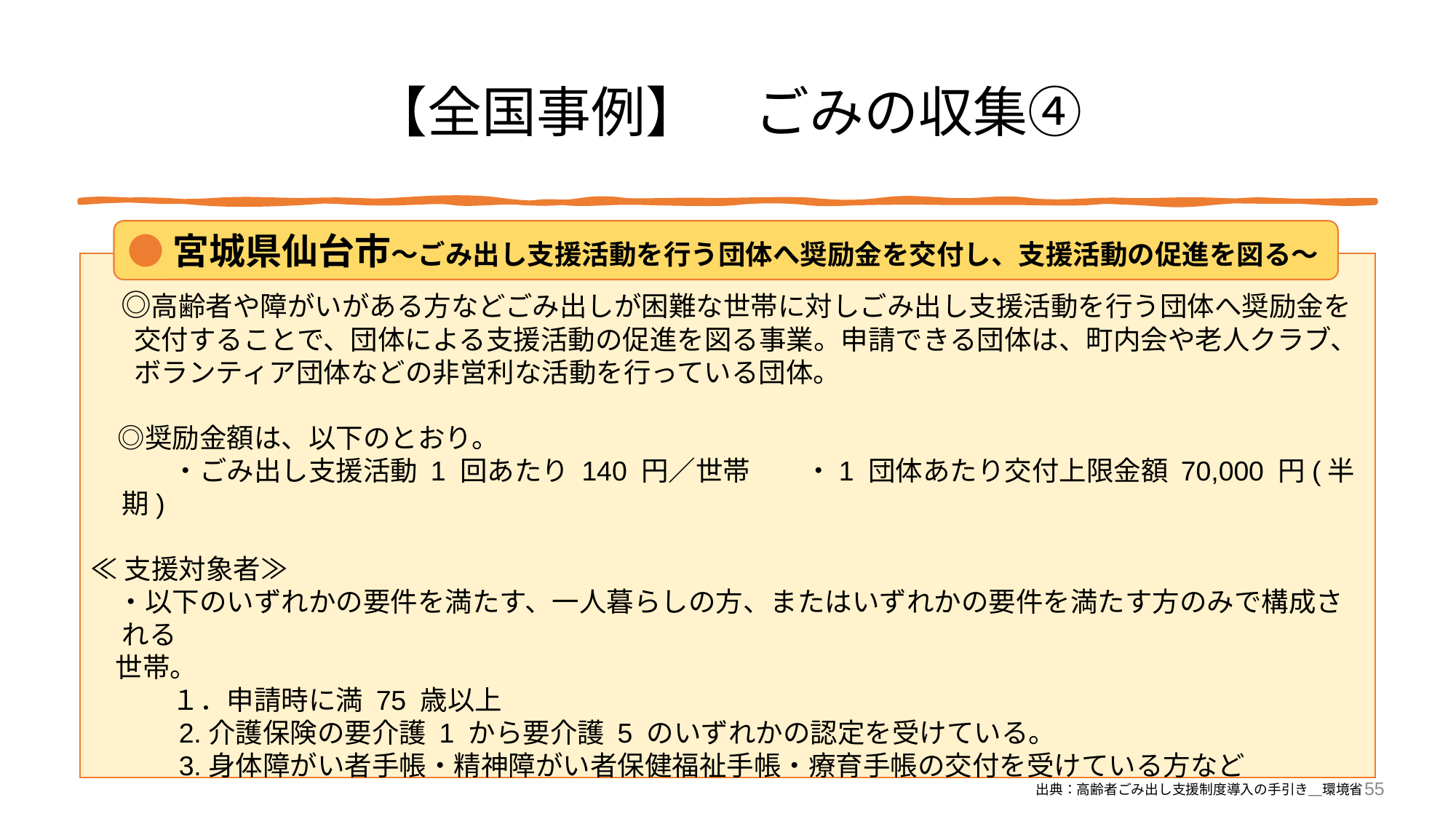

# 【全国事例】　ごみの収集④

●宮城県仙台市～ごみ出し支援活動を行う団体へ奨励金を交付し、支援活動の促進を図る～

　◎高齢者や障がいがある方などごみ出しが困難な世帯に対しごみ出し支援活動を行う団体へ奨励金を
      交付することで、団体による支援活動の促進を図る事業。申請できる団体は、町内会や老人クラブ、
      ボランティア団体などの非営利な活動を行っている団体。

　◎奨励金額は、以下のとおり。
　　　・ごみ出し支援活動 1 回あたり 140 円／世帯　　・1 団体あたり交付上限金額 70,000 円(半期)

≪支援対象者≫
　・以下のいずれかの要件を満たす、一人暮らしの方、またはいずれかの要件を満たす方のみで構成される
   世帯。
　　　１．申請時に満 75 歳以上
　　　2.介護保険の要介護 1 から要介護 5 のいずれかの認定を受けている。
　　　3.身体障がい者手帳・精神障がい者保健福祉手帳・療育手帳の交付を受けている方など
55
出典：高齢者ごみ出し支援制度導入の手引き＿環境省